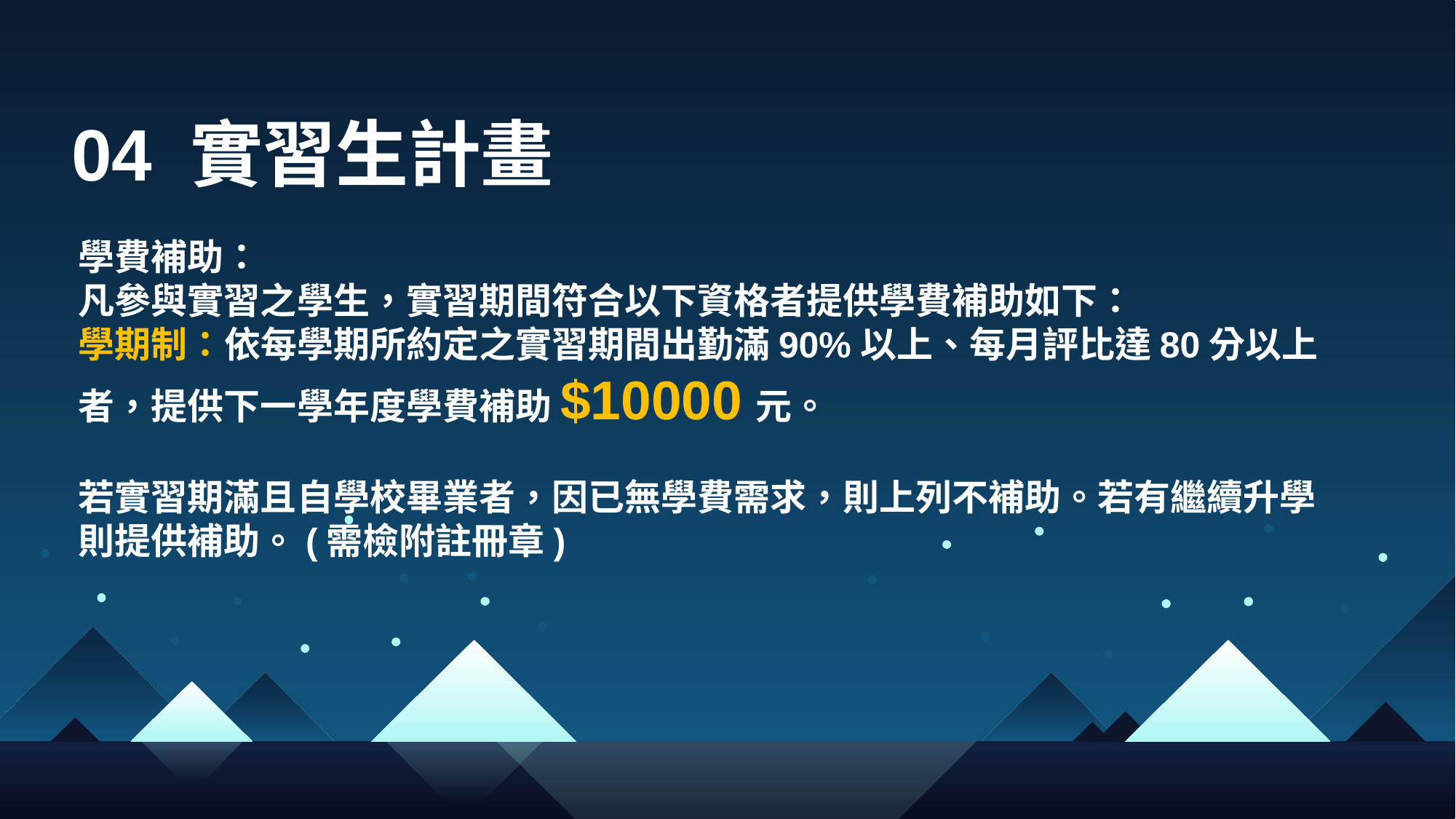

04 實習生計畫
學費補助：
凡參與實習之學生，實習期間符合以下資格者提供學費補助如下：
學期制：依每學期所約定之實習期間出勤滿90%以上、每月評比達80分以上者，提供下一學年度學費補助$10000元。

若實習期滿且自學校畢業者，因已無學費需求，則上列不補助。若有繼續升學則提供補助。(需檢附註冊章)